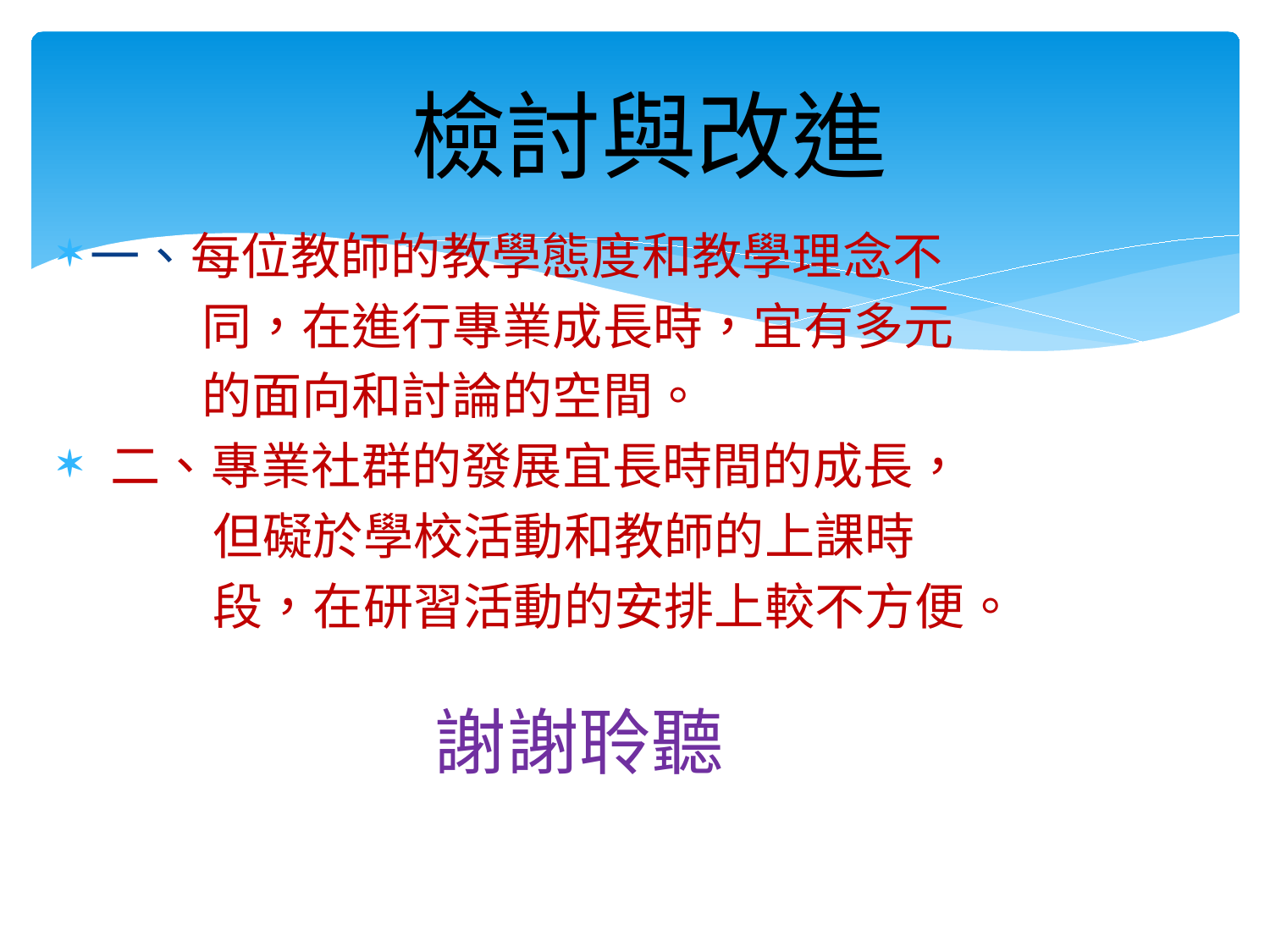

# 檢討與改進
一、每位教師的教學態度和教學理念不
            同，在進行專業成長時，宜有多元
            的面向和討論的空間。
 二、專業社群的發展宜長時間的成長，
             但礙於學校活動和教師的上課時
             段，在研習活動的安排上較不方便。

                                                  謝謝聆聽